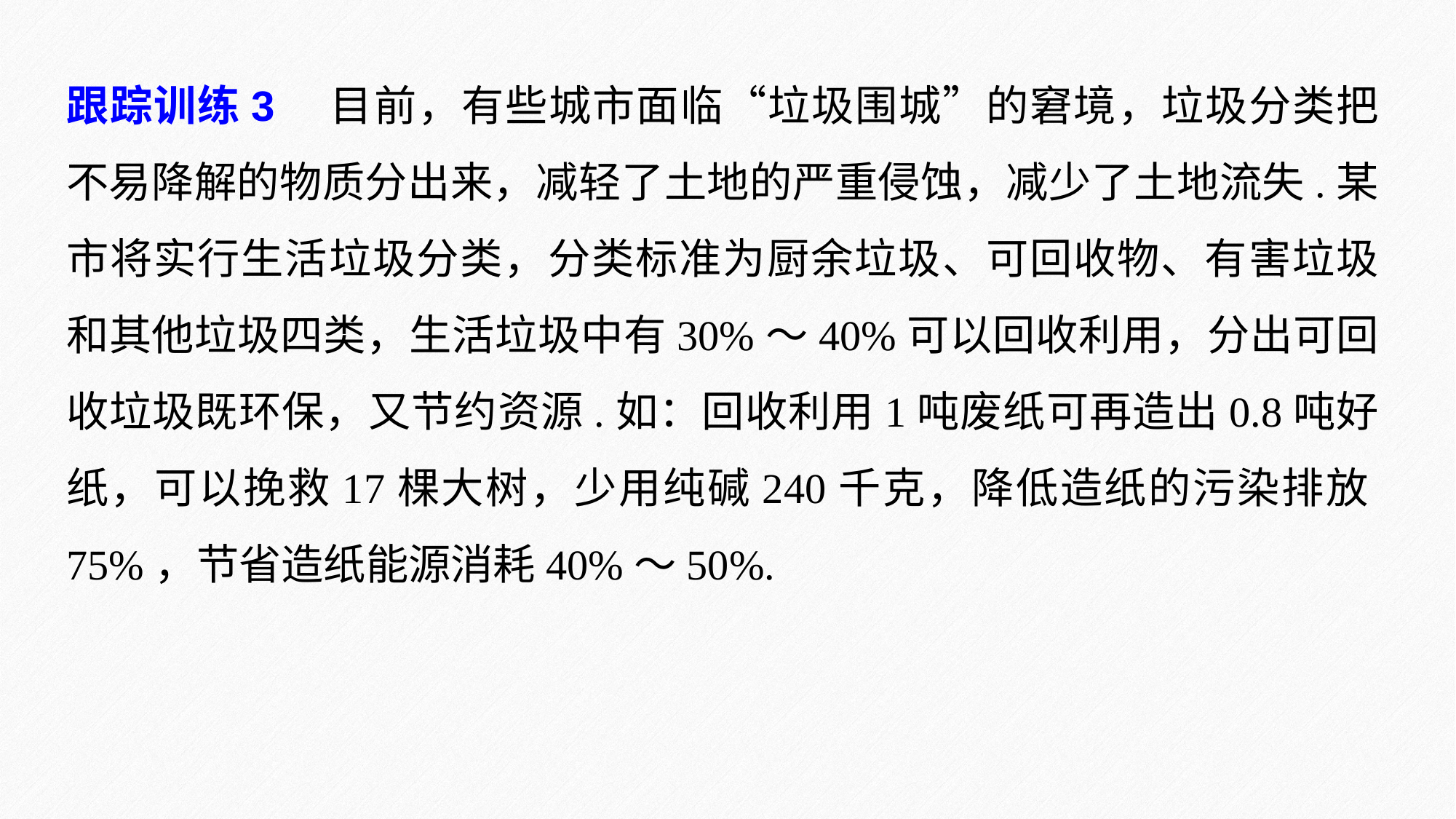

跟踪训练3　目前，有些城市面临“垃圾围城”的窘境，垃圾分类把不易降解的物质分出来，减轻了土地的严重侵蚀，减少了土地流失.某市将实行生活垃圾分类，分类标准为厨余垃圾、可回收物、有害垃圾和其他垃圾四类，生活垃圾中有30%～40%可以回收利用，分出可回收垃圾既环保，又节约资源.如：回收利用1吨废纸可再造出0.8吨好纸，可以挽救17棵大树，少用纯碱240千克，降低造纸的污染排放75%，节省造纸能源消耗40%～50%.